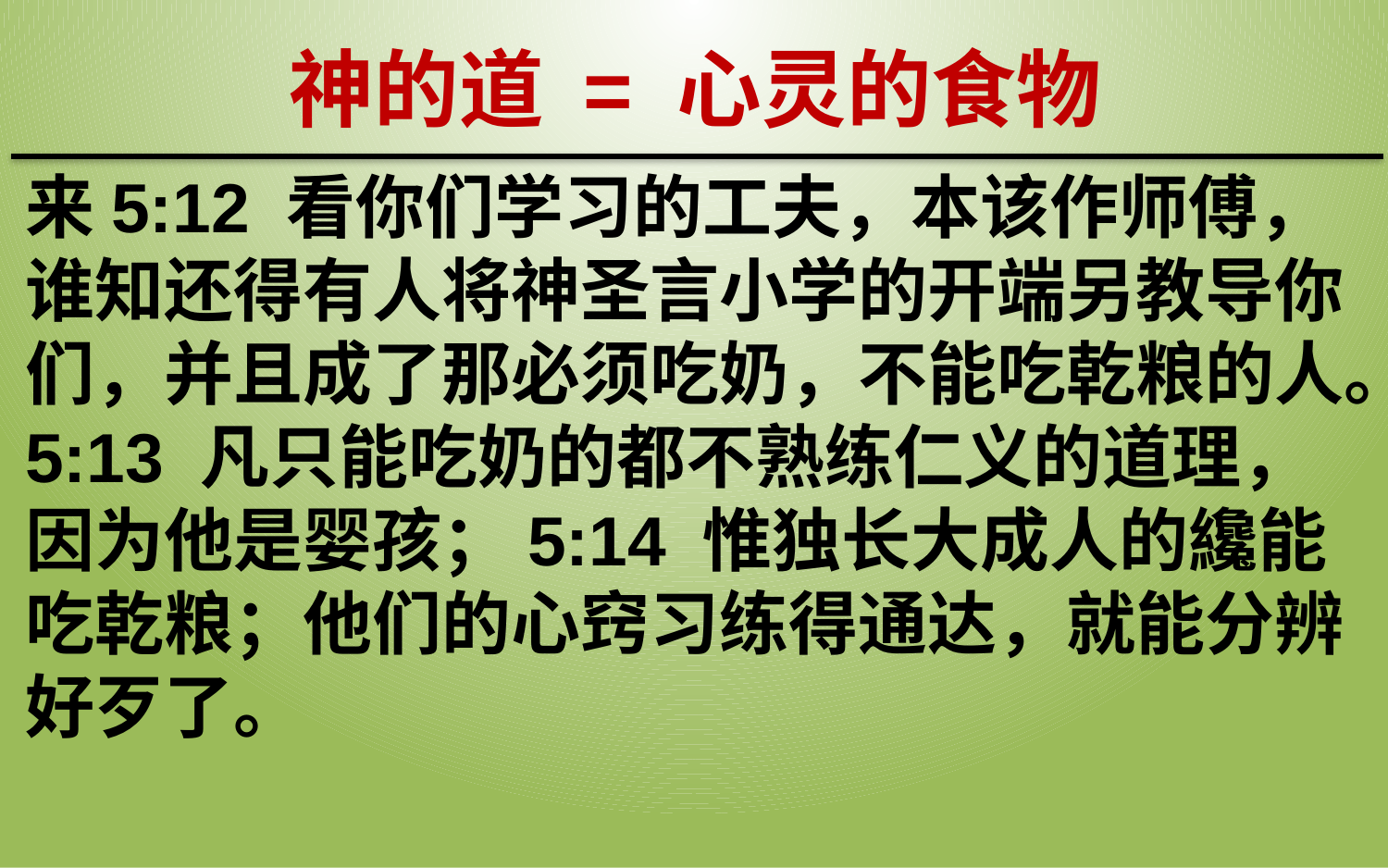

神的道 = 心灵的食物
来5:12 看你们学习的工夫，本该作师傅，谁知还得有人将神圣言小学的开端另教导你们，并且成了那必须吃奶，不能吃乾粮的人。5:13 凡只能吃奶的都不熟练仁义的道理，因为他是婴孩；5:14 惟独长大成人的纔能吃乾粮；他们的心窍习练得通达，就能分辨好歹了。